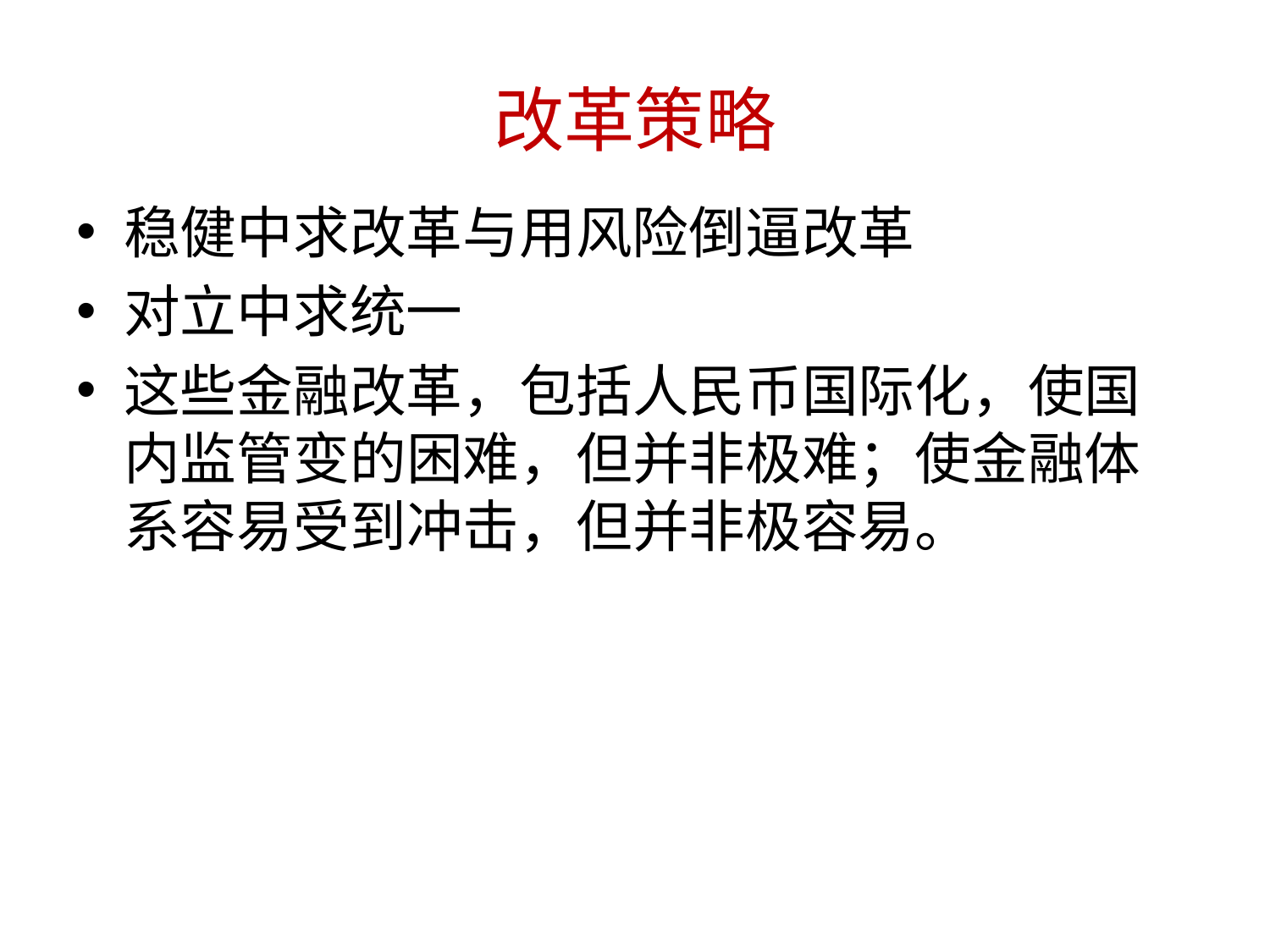

# 改革策略
稳健中求改革与用风险倒逼改革
对立中求统一
这些金融改革，包括人民币国际化，使国内监管变的困难，但并非极难；使金融体系容易受到冲击，但并非极容易。